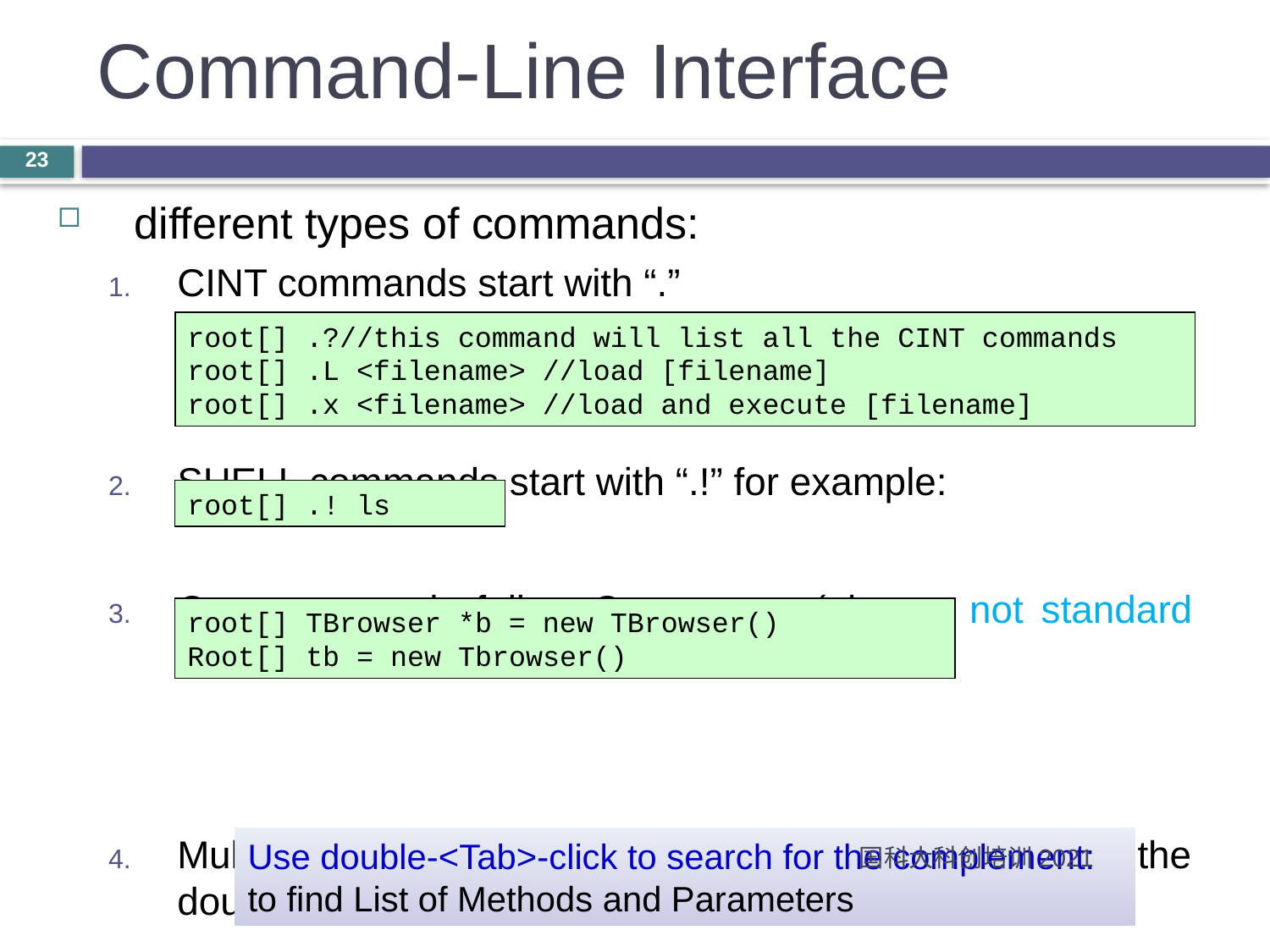

Command-Line Interface
23
different types of commands:
CINT commands start with “.”

SHELL commands start with “.!” for example:

C++ commands follow C++ syntax (almost: not standard C++ )

Multi-line Commands: put the multi-line commands in the double curly brackets { }.
root[] .?//this command will list all the CINT commands
root[] .L <filename> //load [filename]
root[] .x <filename> //load and execute [filename]
root[] .! ls
root[] TBrowser *b = new TBrowser()
Root[] tb = new Tbrowser()
Use double-<Tab>-click to search for the complement:
to find List of Methods and Parameters
国科大科创培训2021